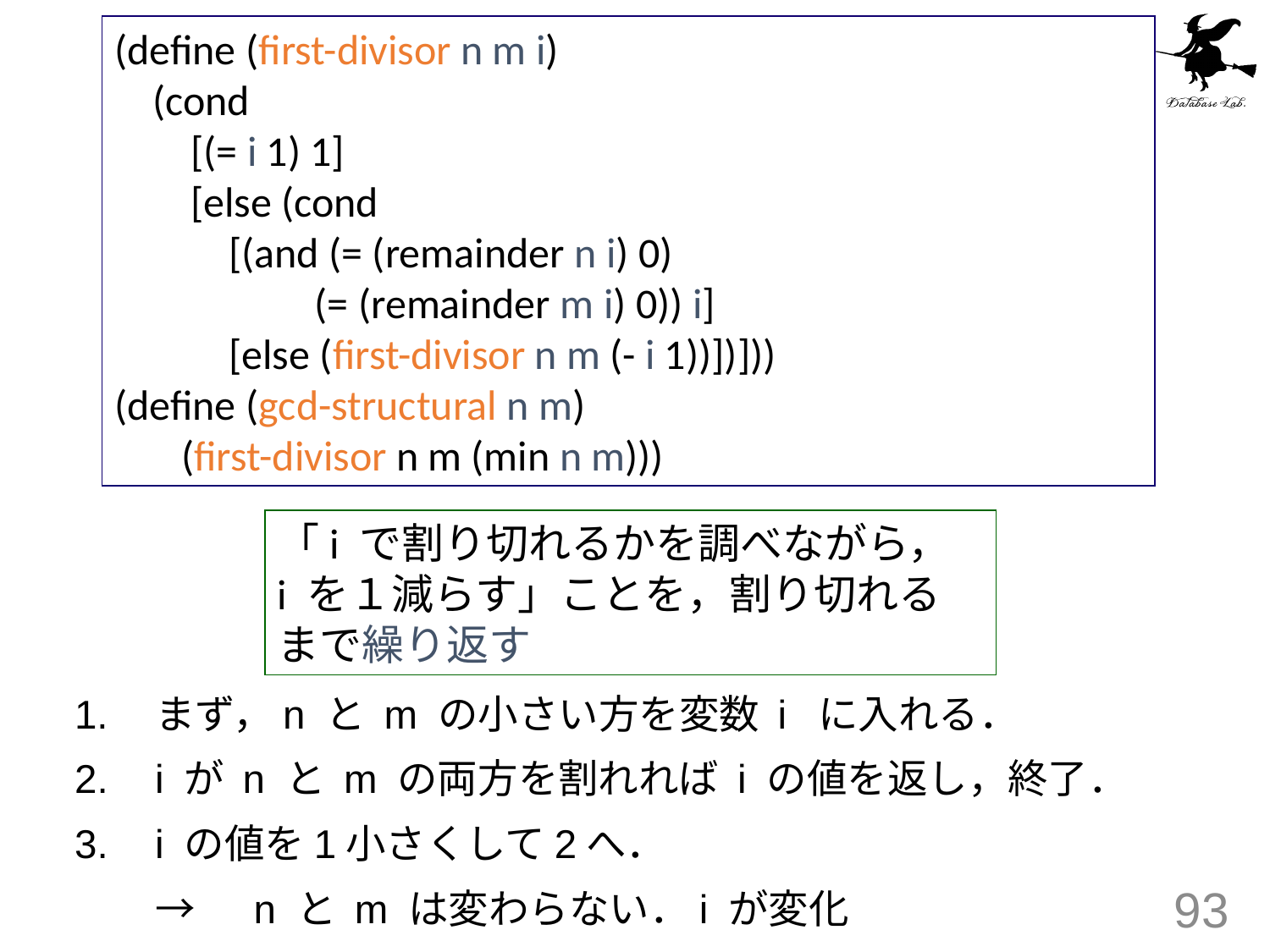

(define (first-divisor n m i)
    (cond
        [(= i 1) 1]
        [else (cond
            [(and (= (remainder n i) 0)
                     (= (remainder m i) 0)) i]
            [else (first-divisor n m (- i 1))])]))
(define (gcd-structural n m)
       (first-divisor n m (min n m)))
「i で割り切れるかを調べながら，
i を１減らす」ことを，割り切れる
まで繰り返す
まず，n と m の小さい方を変数 i  に入れる．
i が n と m の両方を割れれば i の値を返し，終了．
i の値を1小さくして2へ．
	→　n と m は変わらない．i が変化
93